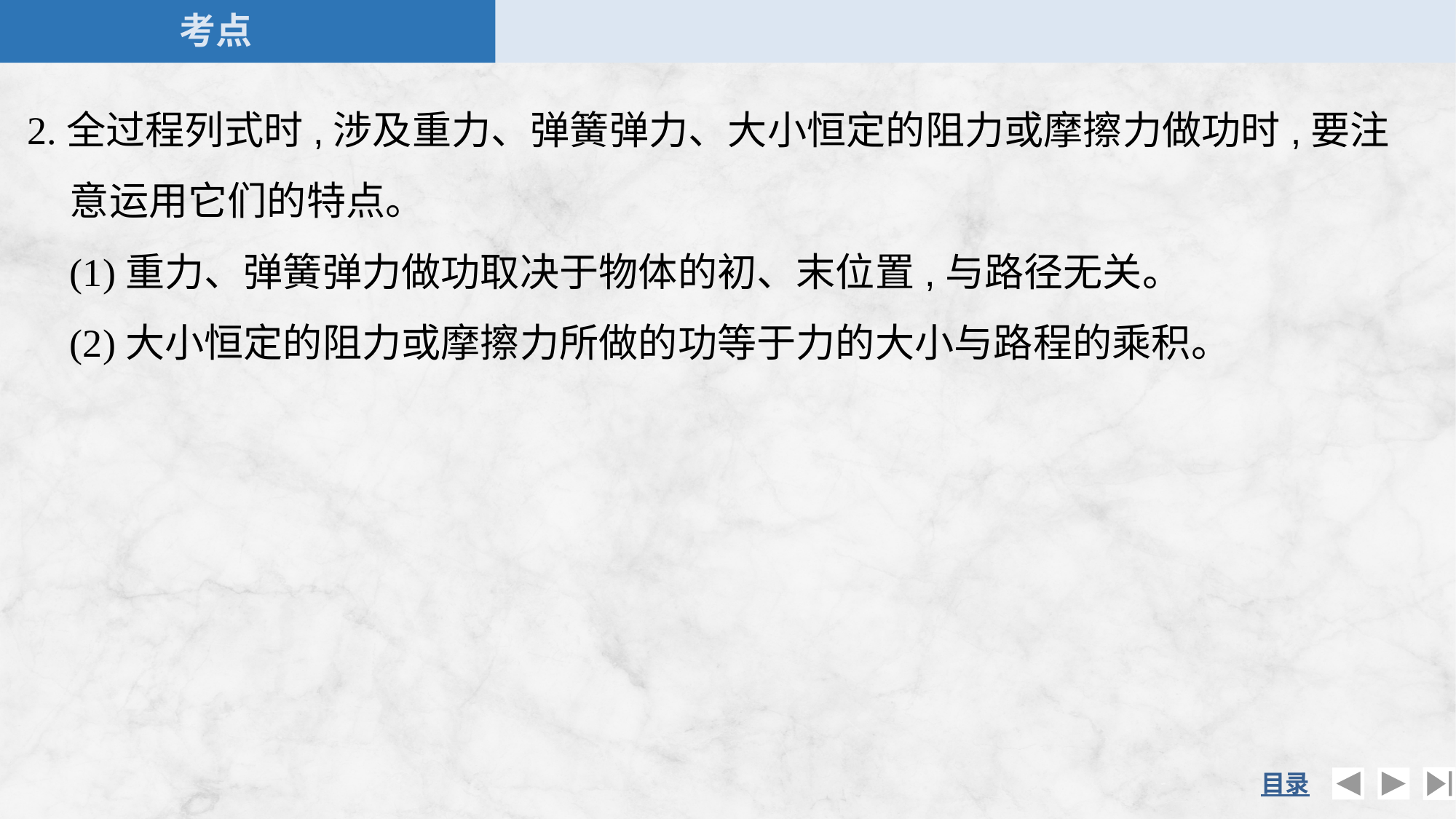

2.全过程列式时,涉及重力、弹簧弹力、大小恒定的阻力或摩擦力做功时,要注意运用它们的特点。
	(1)重力、弹簧弹力做功取决于物体的初、末位置,与路径无关。
	(2)大小恒定的阻力或摩擦力所做的功等于力的大小与路程的乘积。